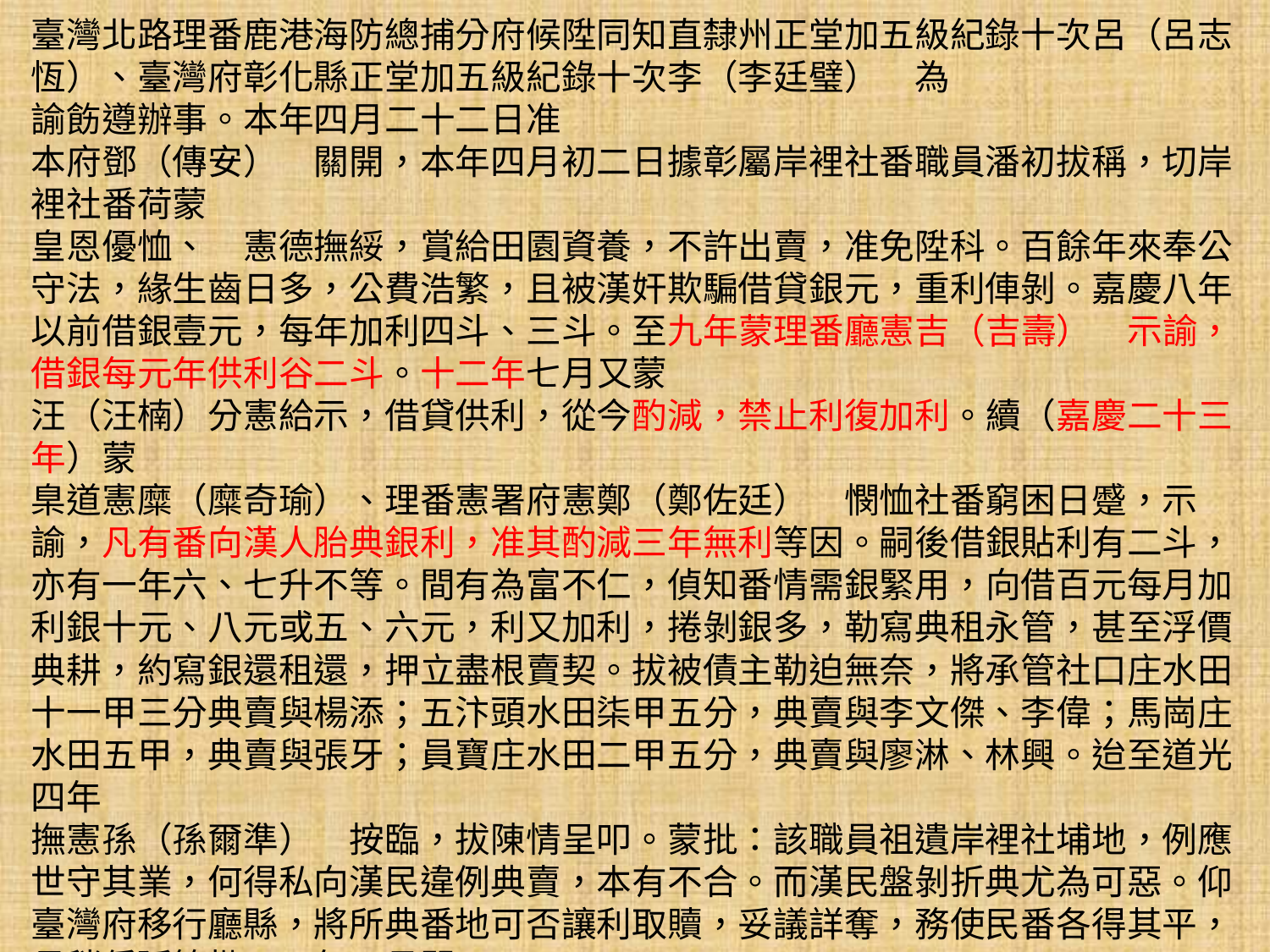

臺灣北路理番鹿港海防總捕分府候陞同知直隸州正堂加五級紀錄十次呂（呂志恆）、臺灣府彰化縣正堂加五級紀錄十次李（李廷璧）　為
諭飭遵辦事。本年四月二十二日准
本府鄧（傳安）　關開，本年四月初二日據彰屬岸裡社番職員潘初拔稱，切岸裡社番荷蒙
皇恩優恤、　憲德撫綏，賞給田園資養，不許出賣，准免陞科。百餘年來奉公守法，緣生齒日多，公費浩繁，且被漢奸欺騙借貸銀元，重利俥剝。嘉慶八年以前借銀壹元，每年加利四斗、三斗。至九年蒙理番廳憲吉（吉壽）　示諭，借銀每元年供利谷二斗。十二年七月又蒙
汪（汪楠）分憲給示，借貸供利，從今酌減，禁止利復加利。續（嘉慶二十三年）蒙
臬道憲糜（糜奇瑜）、理番憲署府憲鄭（鄭佐廷）　憫恤社番窮困日蹙，示諭，凡有番向漢人胎典銀利，准其酌減三年無利等因。嗣後借銀貼利有二斗，亦有一年六、七升不等。間有為富不仁，偵知番情需銀緊用，向借百元每月加利銀十元、八元或五、六元，利又加利，捲剝銀多，勒寫典租永管，甚至浮價典耕，約寫銀還租還，押立盡根賣契。拔被債主勒迫無奈，將承管社口庄水田十一甲三分典賣與楊添；五汴頭水田柒甲五分，典賣與李文傑、李偉；馬崗庄水田五甲，典賣與張牙；員寶庄水田二甲五分，典賣與廖淋、林興。迨至道光四年
撫憲孫（孫爾準）　按臨，拔陳情呈叩。蒙批：該職員祖遺岸裡社埔地，例應世守其業，何得私向漢民違例典賣，本有不合。而漢民盤剝折典尤為可惡。仰臺灣府移行廳縣，將所典番地可否讓利取贖，妥議詳奪，務使民番各得其平，毋稍偏延等批。五年二月間